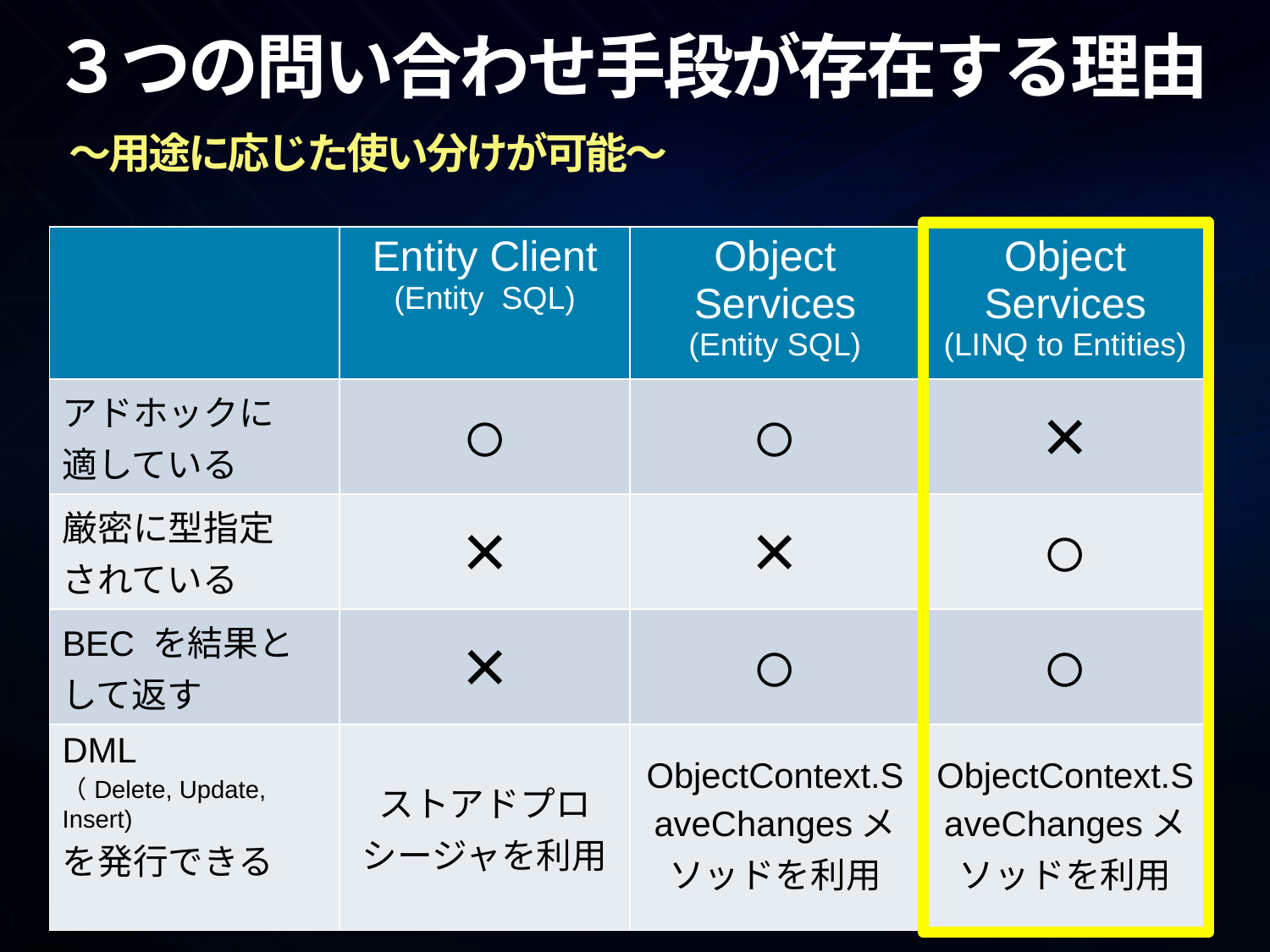

# ３つの問い合わせ手段が存在する理由 ～用途に応じた使い分けが可能～

|  | Entity Client (Entity SQL) | Object Services (Entity SQL) | Object Services (LINQ to Entities) |
| --- | --- | --- | --- |
| アドホックに 適している | ○ | ○ | × |
| 厳密に型指定 されている | × | × | ○ |
| BEC を結果と して返す | × | ○ | ○ |
| DML （Delete, Update, Insert) を発行できる | ストアドプロシージャを利用 | ObjectContext.SaveChangesメソッドを利用 | ObjectContext.SaveChangesメソッドを利用 |